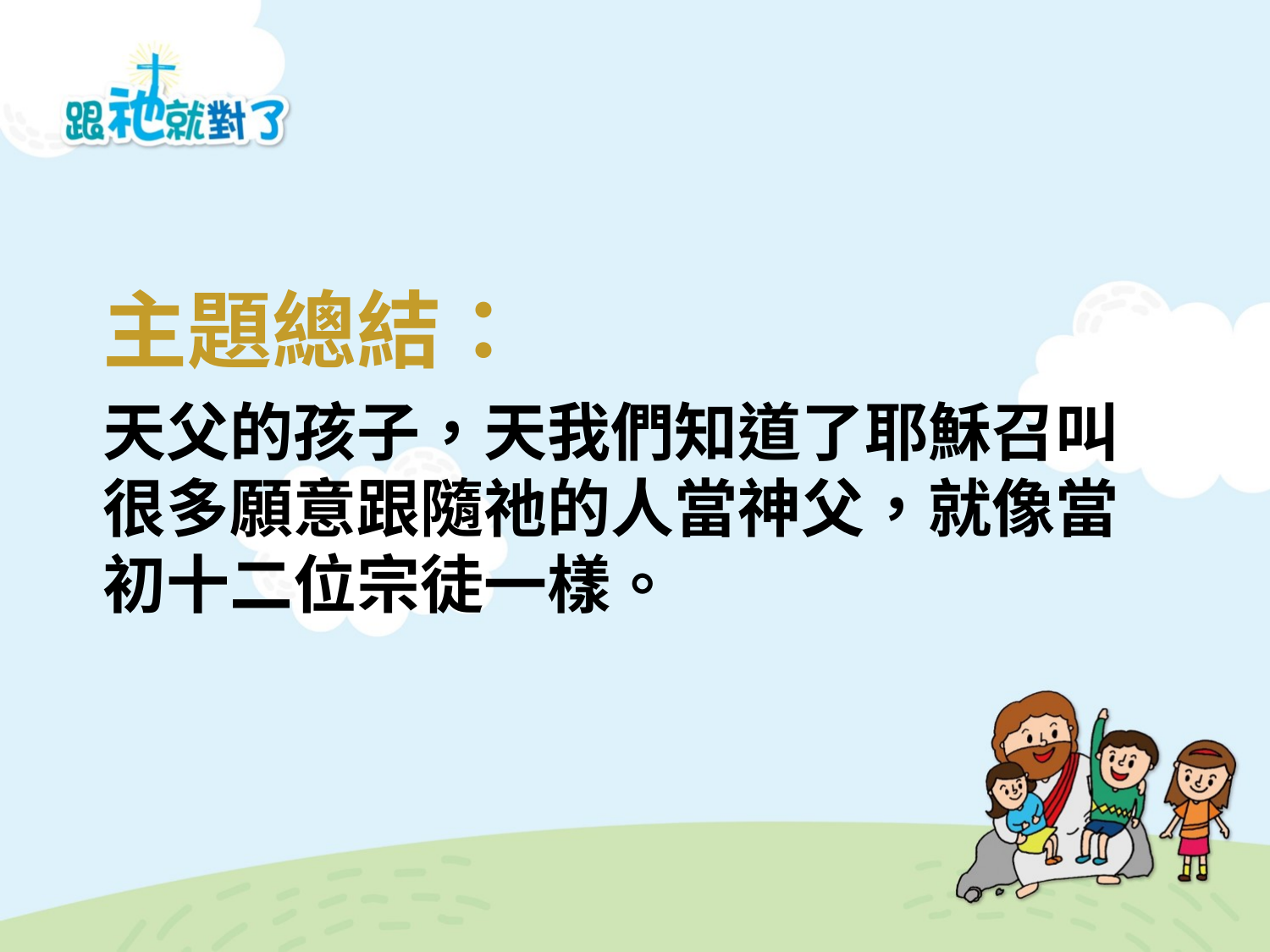

主題總結：
天父的孩子，天我們知道了耶穌召叫很多願意跟隨祂的人當神父，就像當初十二位宗徒一樣。